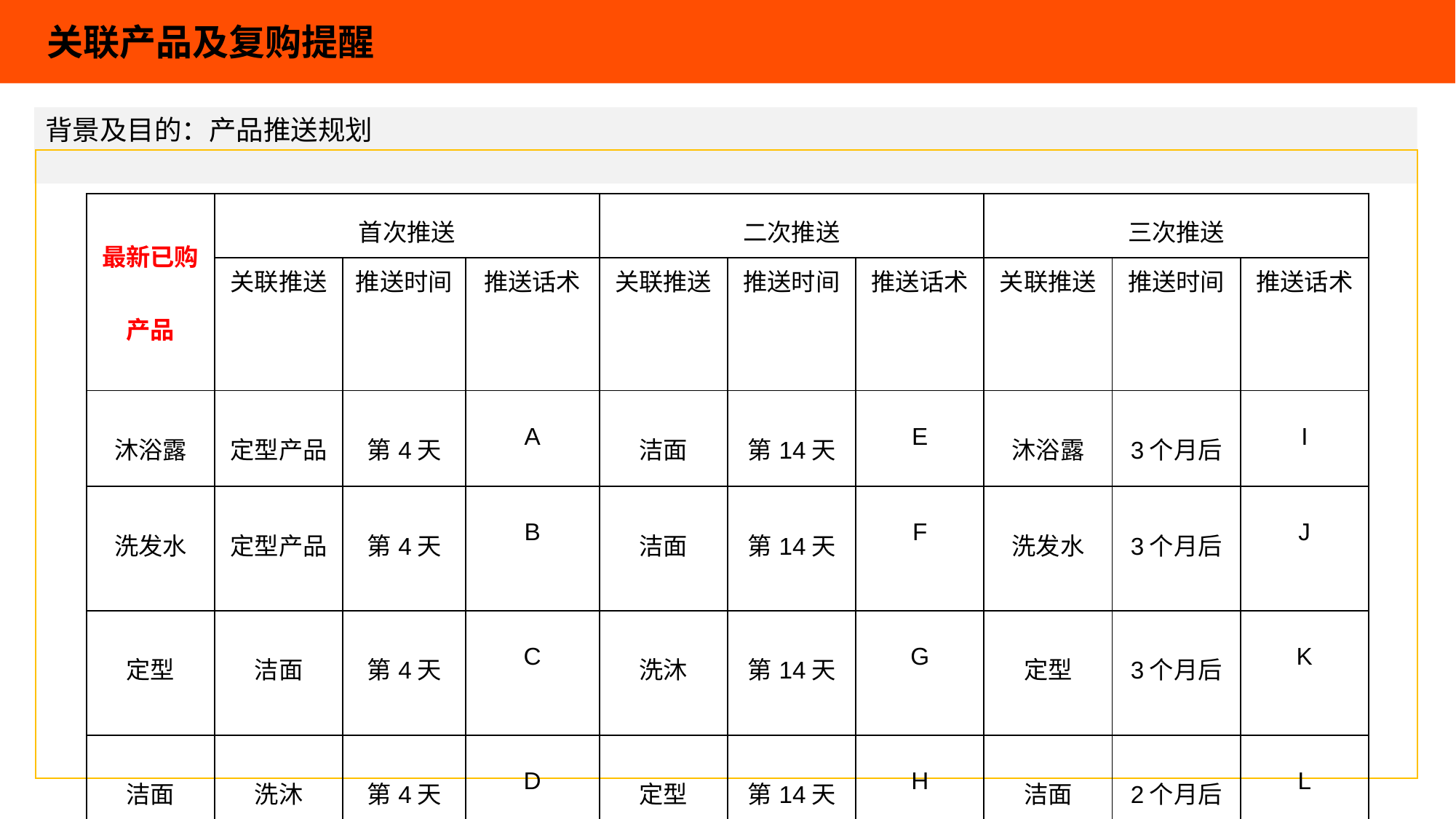

关联产品及复购提醒
背景及目的：产品推送规划

| 最新已购 产品 | 首次推送 |  |  | 二次推送 |  |  | 三次推送 |  |  |
| --- | --- | --- | --- | --- | --- | --- | --- | --- | --- |
|  | 关联推送 | 推送时间 | 推送话术 | 关联推送 | 推送时间 | 推送话术 | 关联推送 | 推送时间 | 推送话术 |
| 沐浴露 | 定型产品 | 第4天 | A | 洁面 | 第14天 | E | 沐浴露 | 3个月后 | I |
| 洗发水 | 定型产品 | 第4天 | B | 洁面 | 第14天 | F | 洗发水 | 3个月后 | J |
| 定型 | 洁面 | 第4天 | C | 洗沐 | 第14天 | G | 定型 | 3个月后 | K |
| 洁面 | 洗沐 | 第4天 | D | 定型 | 第14天 | H | 洁面 | 2个月后 | L |